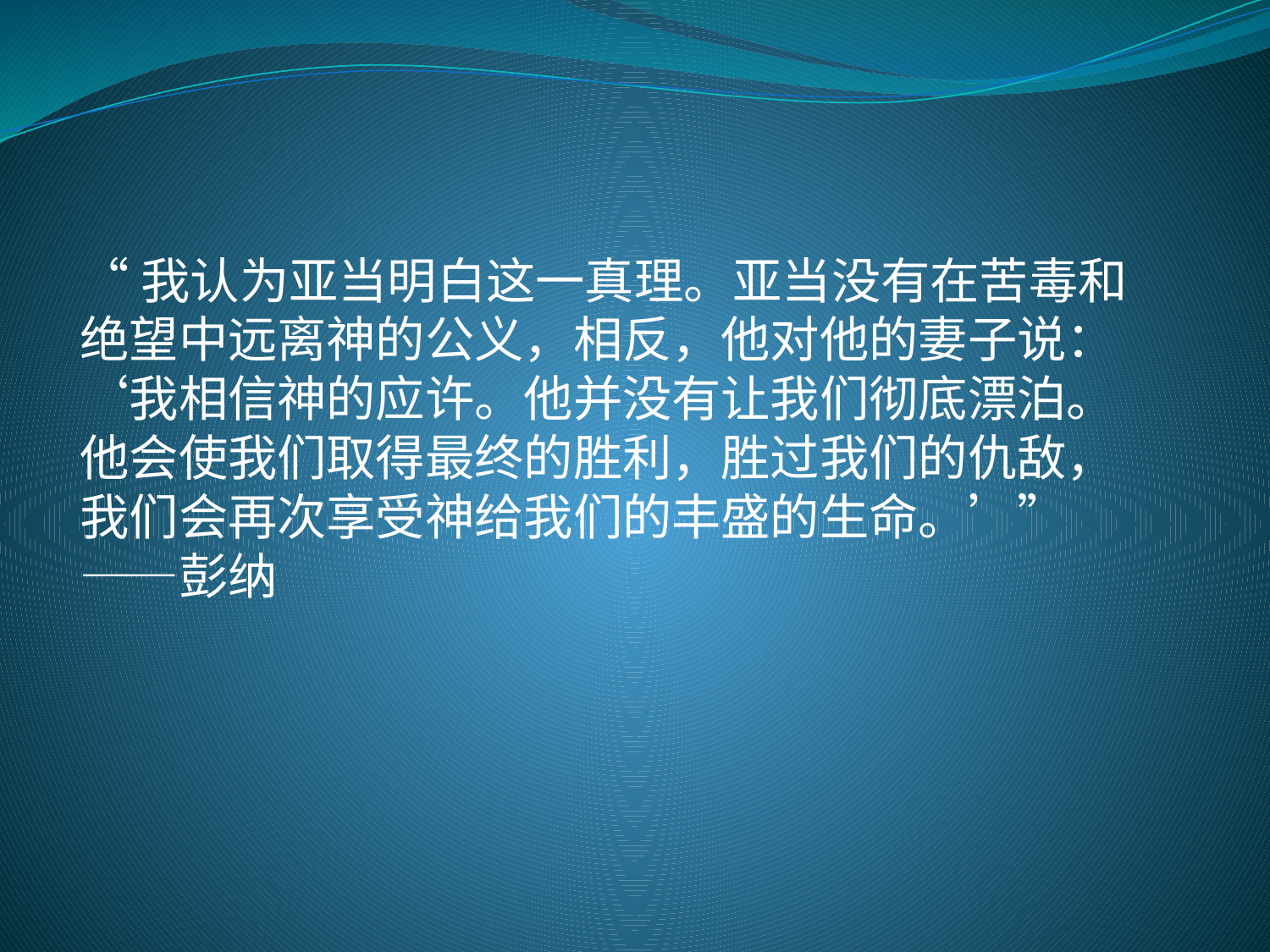

“我认为亚当明白这一真理。亚当没有在苦毒和绝望中远离神的公义，相反，他对他的妻子说：‘我相信神的应许。他并没有让我们彻底漂泊。他会使我们取得最终的胜利，胜过我们的仇敌，我们会再次享受神给我们的丰盛的生命。’”——彭纳